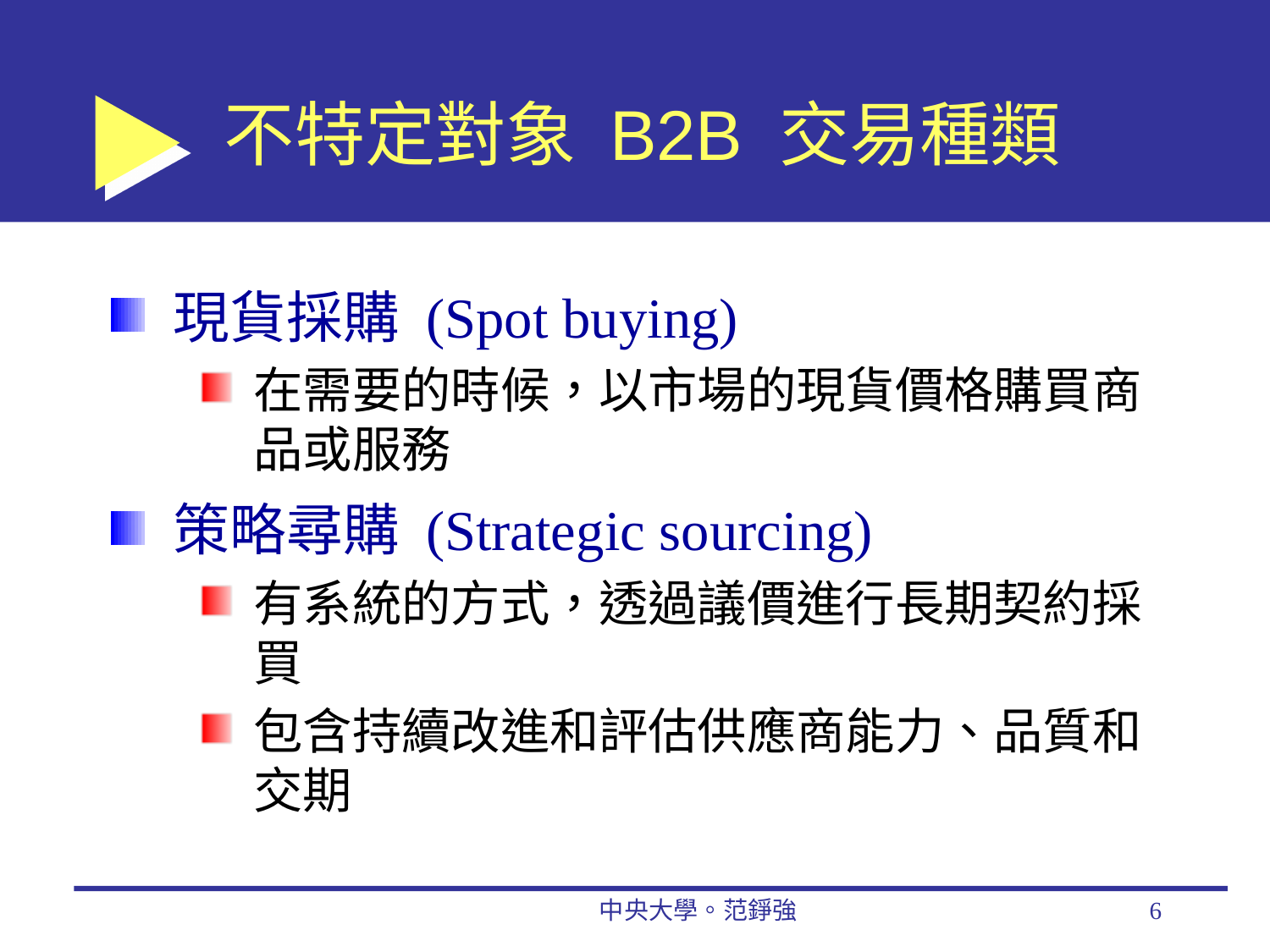

# 不特定對象 B2B 交易種類
現貨採購 (Spot buying)
在需要的時候，以市場的現貨價格購買商品或服務
策略尋購 (Strategic sourcing)
有系統的方式，透過議價進行長期契約採買
包含持續改進和評估供應商能力、品質和交期
中央大學。范錚強
6